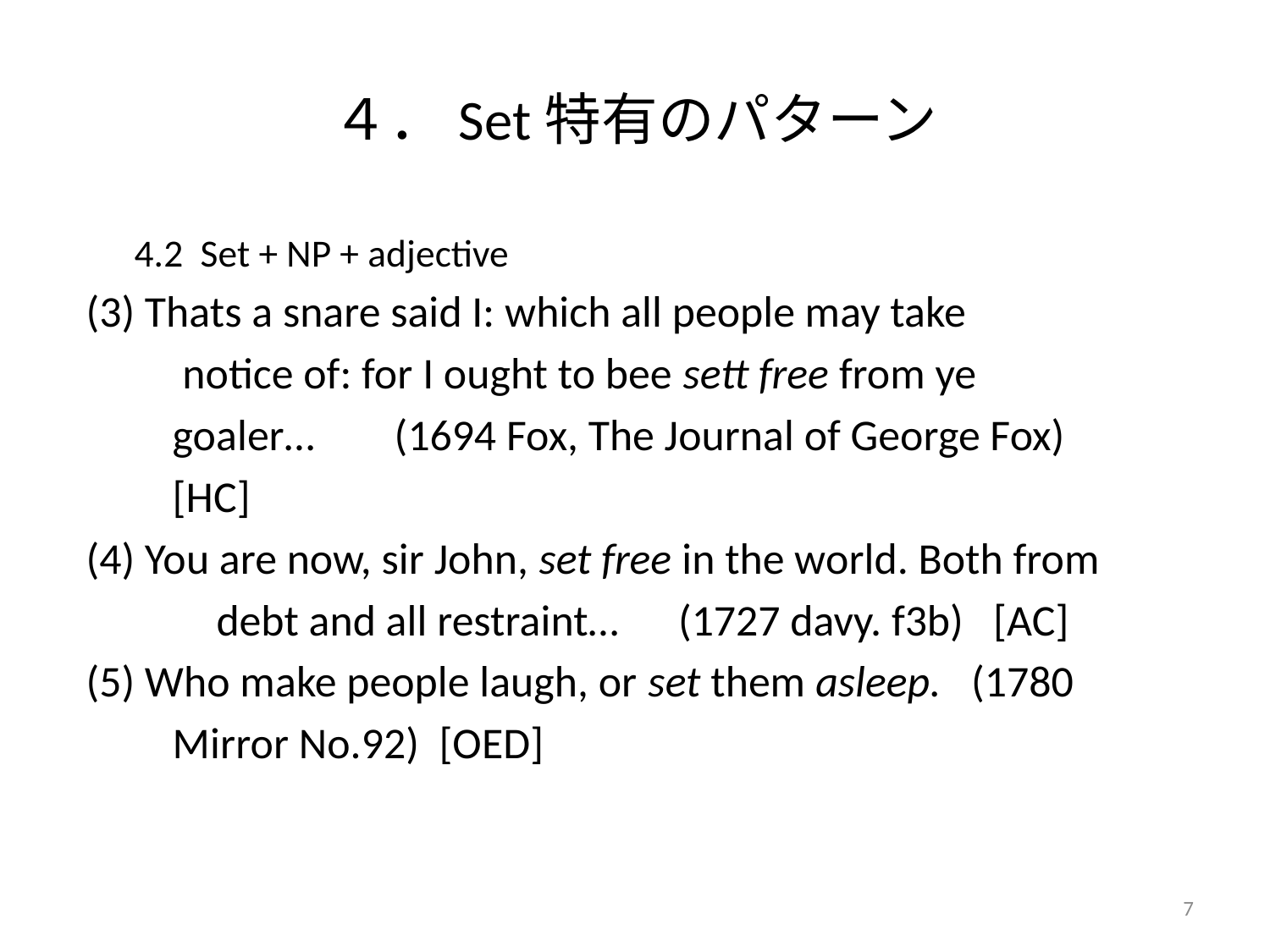

# ４．Set特有のパターン
4.2  Set + NP + adjective
 (3) Thats a snare said I: which all people may take
　　 notice of: for I ought to bee sett free from ye
　　goaler…        (1694 Fox, The Journal of George Fox)
　　[HC]
 (4) You are now, sir John, set free in the world. Both from
　　　debt and all restraint…      (1727 davy. f3b)   [AC]
 (5) Who make people laugh, or set them asleep.   (1780
　　Mirror No.92)  [OED]

7